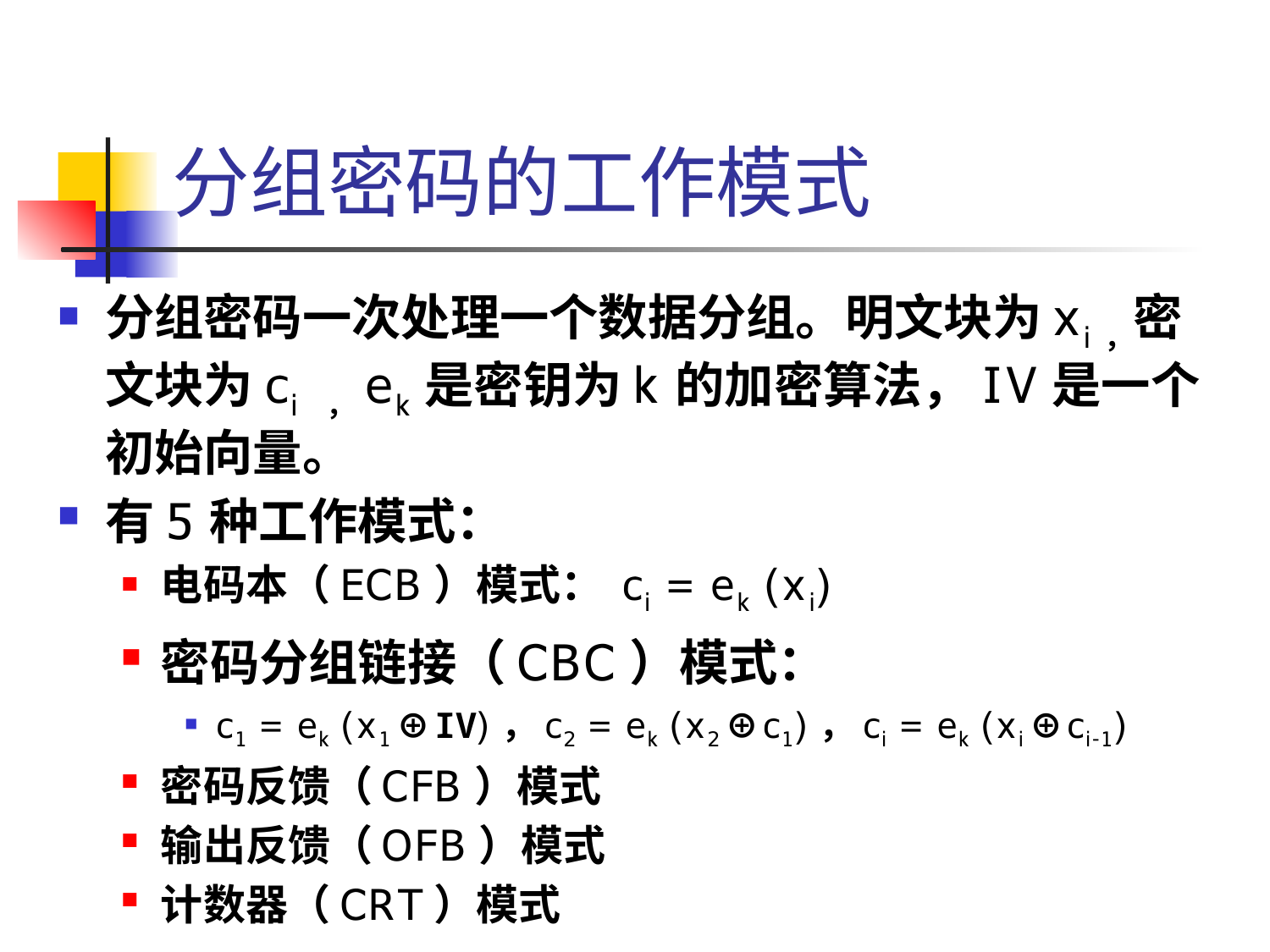

# 分组密码的工作模式
分组密码一次处理一个数据分组。明文块为xi，密文块为ci ，ek是密钥为k的加密算法，IV是一个初始向量。
有5种工作模式：
电码本（ECB）模式： ci = ek (xi)
密码分组链接（CBC）模式：
c1 = ek (x1⊕IV)，c2 = ek (x2⊕c1)，ci = ek (xi⊕ci-1)
密码反馈（CFB）模式
输出反馈（OFB）模式
计数器（CRT）模式